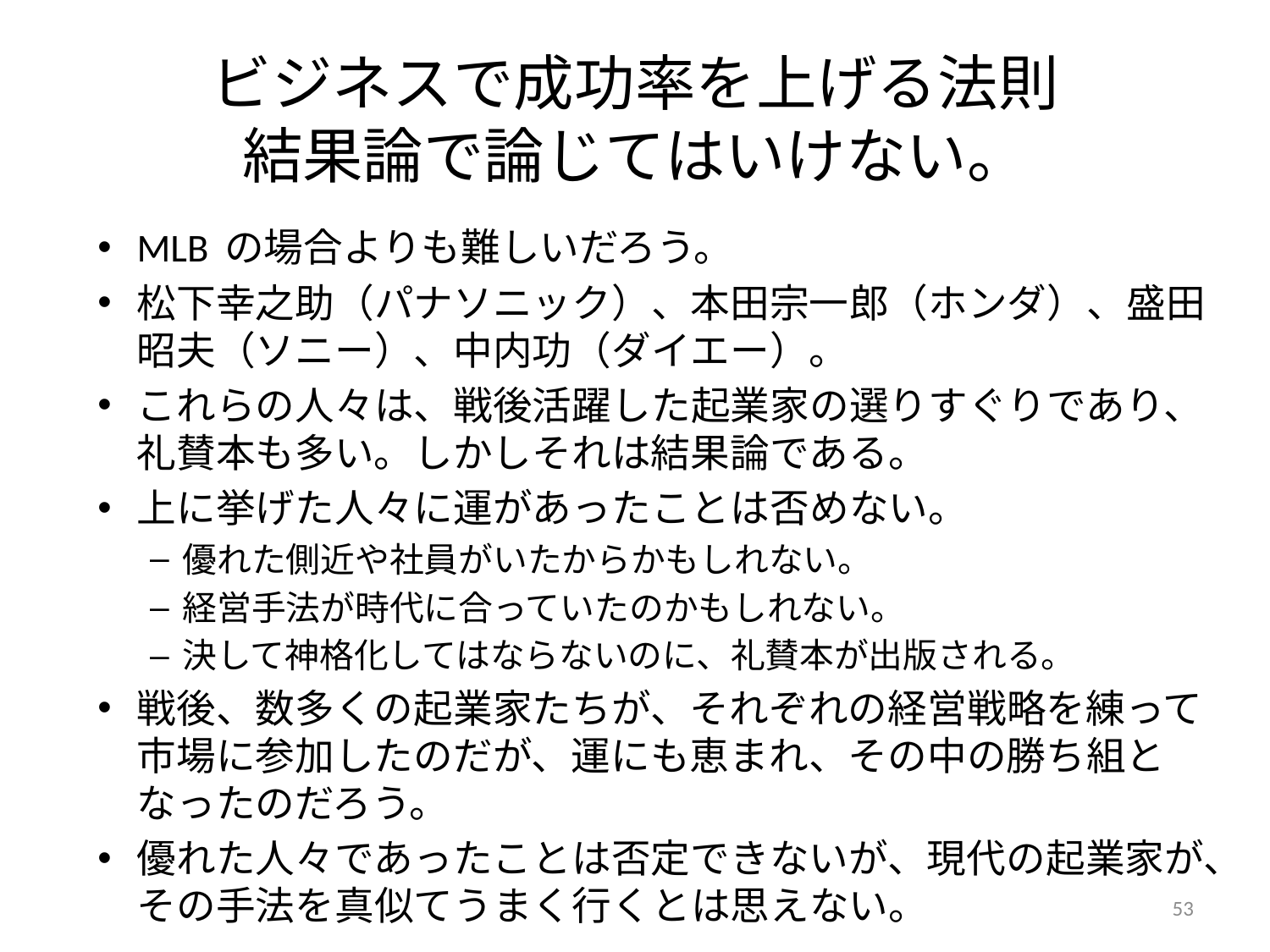

# ビジネスで成功率を上げる法則 結果論で論じてはいけない。
MLB の場合よりも難しいだろう。
松下幸之助（パナソニック）、本田宗一郎（ホンダ）、盛田昭夫（ソニー）、中内功（ダイエー）。
これらの人々は、戦後活躍した起業家の選りすぐりであり、礼賛本も多い。しかしそれは結果論である。
上に挙げた人々に運があったことは否めない。
優れた側近や社員がいたからかもしれない。
経営手法が時代に合っていたのかもしれない。
決して神格化してはならないのに、礼賛本が出版される。
戦後、数多くの起業家たちが、それぞれの経営戦略を練って市場に参加したのだが、運にも恵まれ、その中の勝ち組となったのだろう。
優れた人々であったことは否定できないが、現代の起業家が、その手法を真似てうまく行くとは思えない。

53